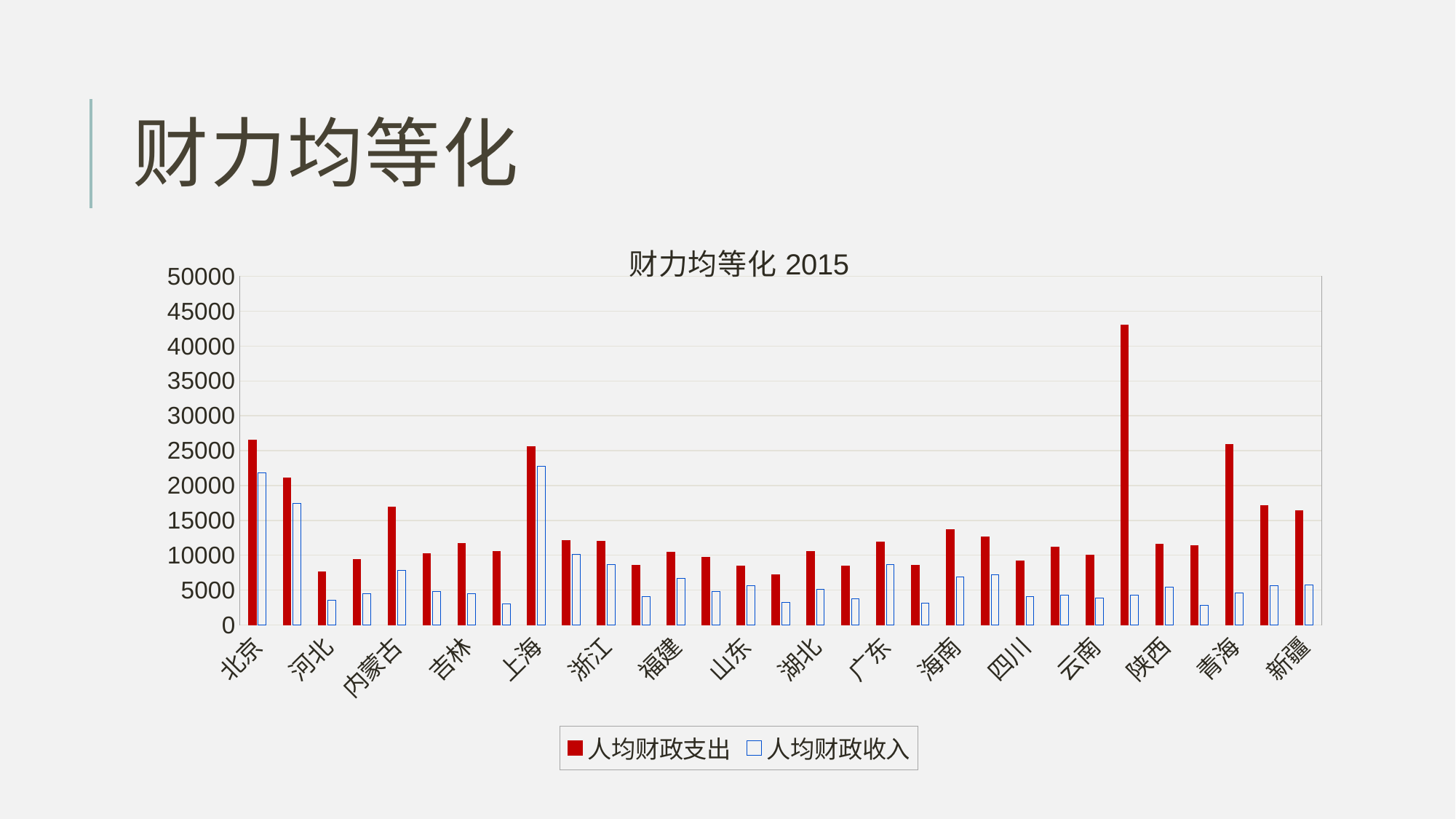

# 财力均等化

### Chart: 财力均等化2015

| Category | 人均财政支出 | 人均财政收入 |
|---|---|---|
| 北京 | 26548.0 | 21857.0 |
| 天津 | 21099.0 | 17410.0 |
| 河北 | 7606.0 | 3578.0 |
| 山西 | 9362.0 | 4492.0 |
| 内蒙古 | 16957.0 | 7833.0 |
| 辽宁 | 10216.0 | 4850.0 |
| 吉林 | 11687.0 | 4466.0 |
| 黑龙江 | 10519.0 | 3050.0 |
| 上海 | 25578.0 | 22802.0 |
| 江苏 | 12158.0 | 10076.0 |
| 浙江 | 12032.0 | 8708.0 |
| 安徽 | 8570.0 | 4015.0 |
| 福建 | 10468.0 | 6656.0 |
| 江西 | 9690.0 | 4756.0 |
| 山东 | 8403.0 | 5632.0 |
| 河南 | 7189.0 | 3189.0 |
| 湖北 | 10513.0 | 5152.0 |
| 湖南 | 8474.0 | 3721.0 |
| 广东 | 11892.0 | 8684.0 |
| 广西 | 8514.0 | 3173.0 |
| 海南 | 13667.0 | 6921.0 |
| 重庆 | 12624.0 | 7174.0 |
| 四川 | 9175.0 | 4106.0 |
| 贵州 | 11196.0 | 4272.0 |
| 云南 | 9968.0 | 3824.0 |
| 西藏 | 43038.0 | 4272.0 |
| 陕西 | 11565.0 | 5444.0 |
| 甘肃 | 11399.0 | 2866.0 |
| 青海 | 25869.0 | 4561.0 |
| 宁夏 | 17122.0 | 5616.0 |
| 新疆 | 16338.0 | 5715.0 |